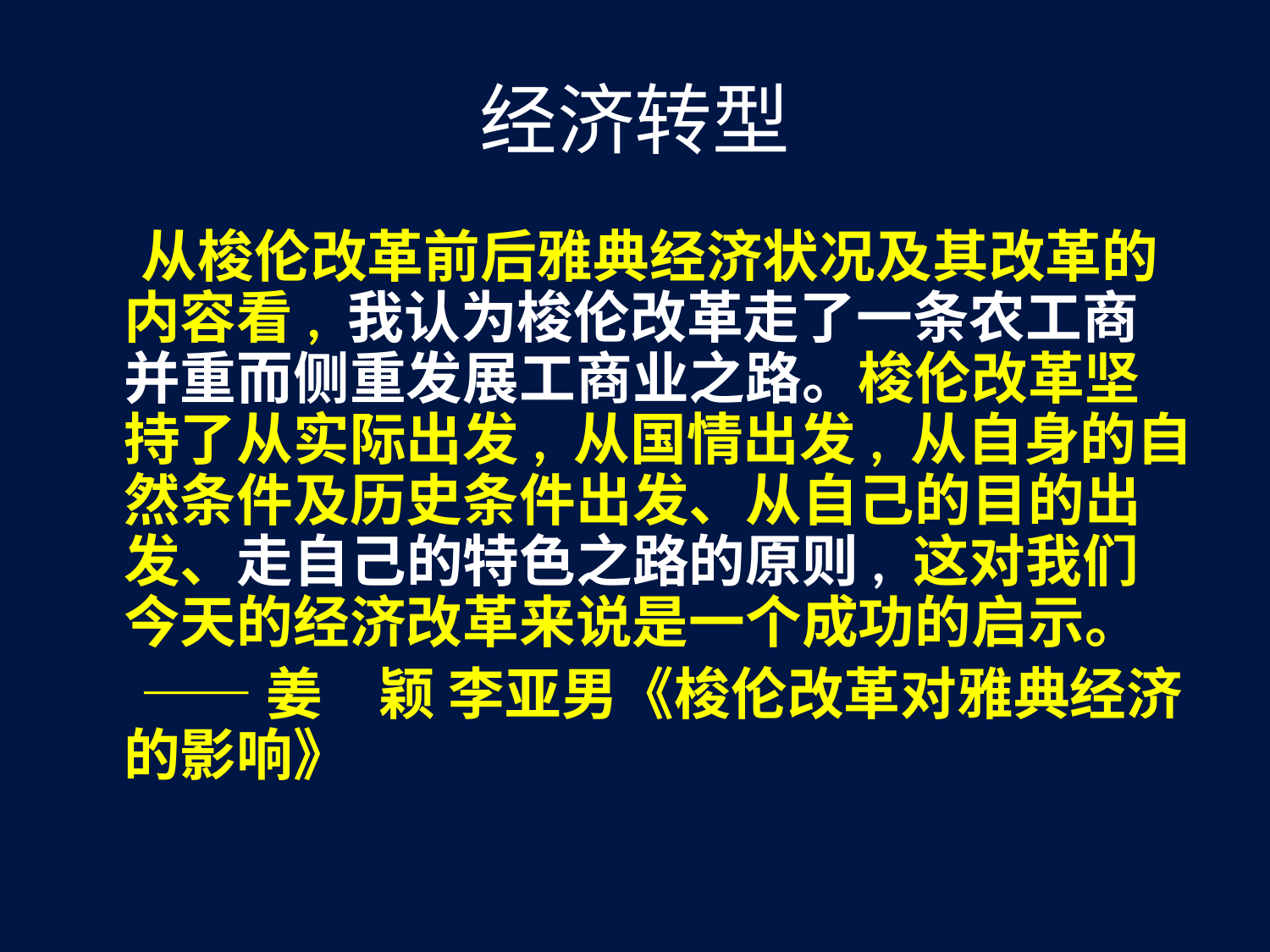

# 经济转型
    从梭伦改革前后雅典经济状况及其改革的内容看, 我认为梭伦改革走了一条农工商并重而侧重发展工商业之路。梭伦改革坚持了从实际出发, 从国情出发, 从自身的自然条件及历史条件出发、从自己的目的出发、走自己的特色之路的原则, 这对我们今天的经济改革来说是一个成功的启示。
     ——姜　颖 李亚男《梭伦改革对雅典经济的影响》